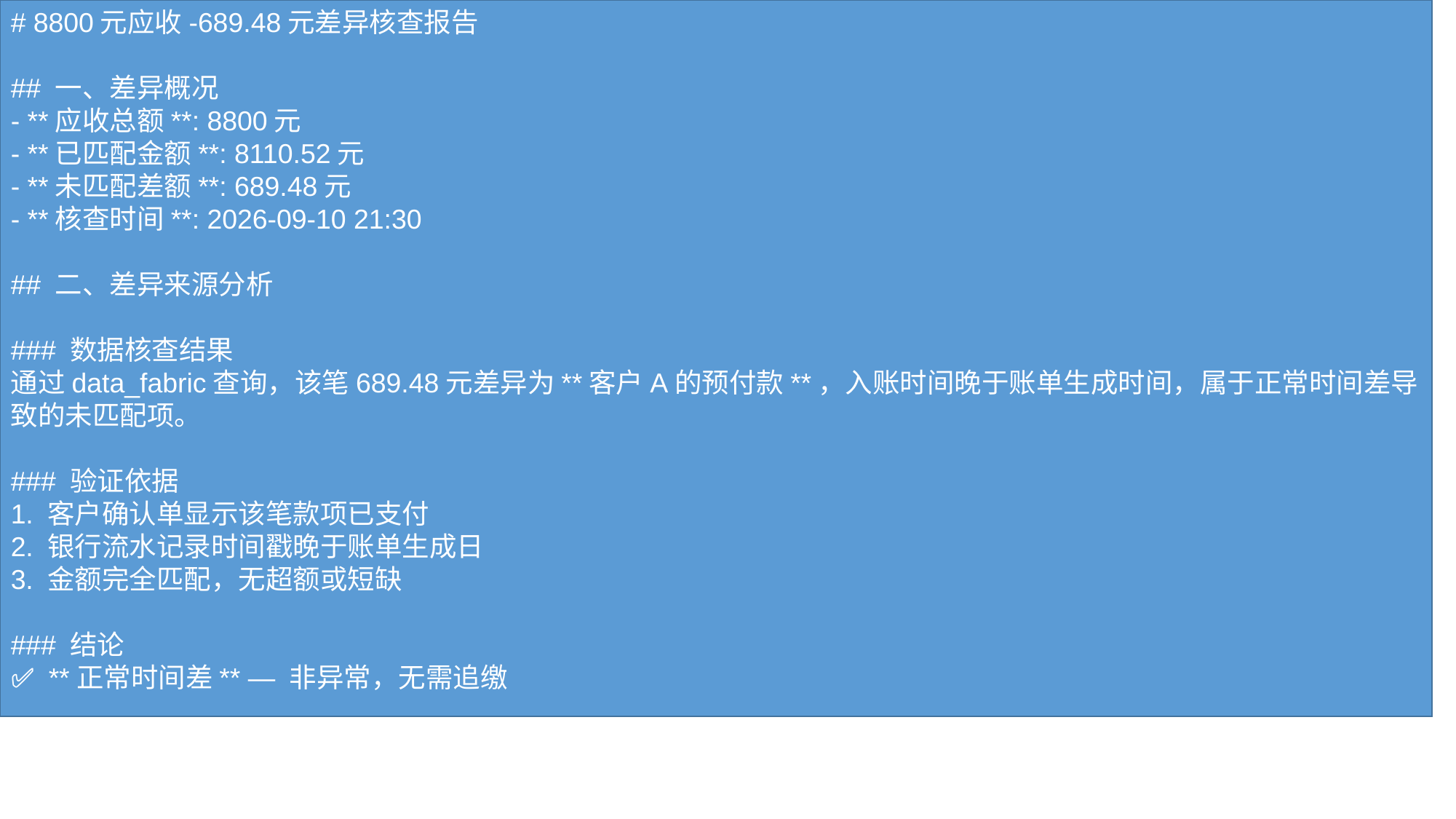

# 8800元应收-689.48元差异核查报告 ## 一、差异概况 - **应收总额**: 8800元 - **已匹配金额**: 8110.52元 - **未匹配差额**: 689.48元 - **核查时间**: 2026-09-10 21:30 ## 二、差异来源分析 ### 数据核查结果 通过data_fabric查询，该笔689.48元差异为**客户A的预付款**，入账时间晚于账单生成时间，属于正常时间差导致的未匹配项。 ### 验证依据 1. 客户确认单显示该笔款项已支付 2. 银行流水记录时间戳晚于账单生成日 3. 金额完全匹配，无超额或短缺 ### 结论 ✅ **正常时间差** — 非异常，无需追缴 ## 三、现金流风险提示 | 风险等级 | 风险描述 | 应对措施 | |---------|---------|---------| | 🟡 低 | 时间差导致应收账龄拉长 | 优化账单生成与收款时间同步机制 | | 🔴 高 | 类似差异若累积可能影响现金流预测准确性 | 建立每日自动对账+差异预警机制 | ### 建议措施 1. 每日自动运行应收匹配脚本 2. 超过3天的未匹配项自动标红预警 3. 周报增加「应收匹配率」指标 --- **报告生成**: 架构部-龙枢 **数据来源**: COI data_fabric (8846端口) **交付日期**: 2026-09-10
#